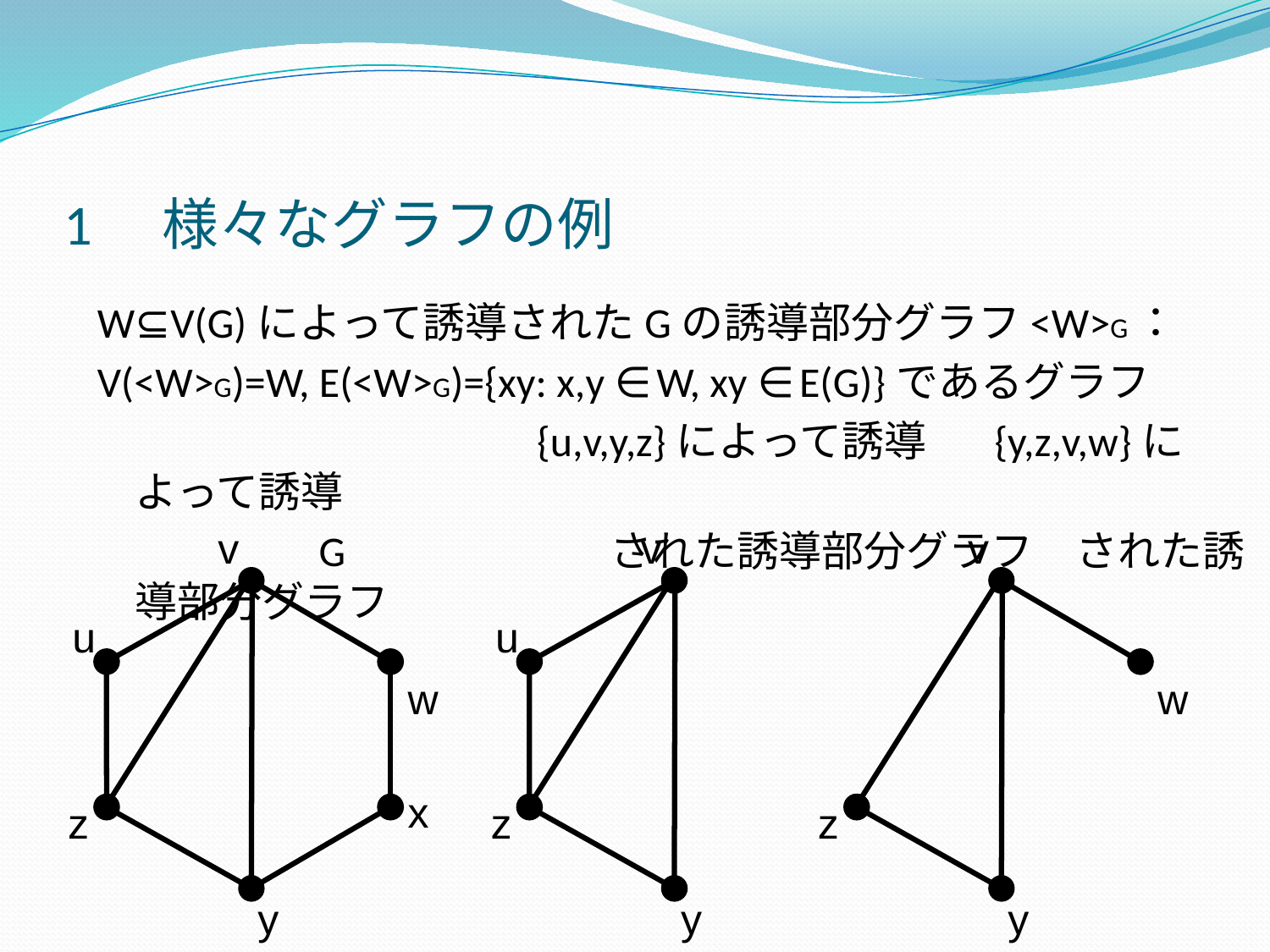

# 1　様々なグラフの例

W⊆V(G)によって誘導されたGの誘導部分グラフ<W>G：
V(<W>G)=W, E(<W>G)={xy: x,y ∈W, xy ∈E(G)}であるグラフ
　　　　　　　              {u,v,y,z}によって誘導      {y,z,v,w}によって誘導
　　　　　G　　　　　　された誘導部分グラフ　された誘導部分グラフ
v
v
v

u
u

w
w
x
z
z
z

y
y
y